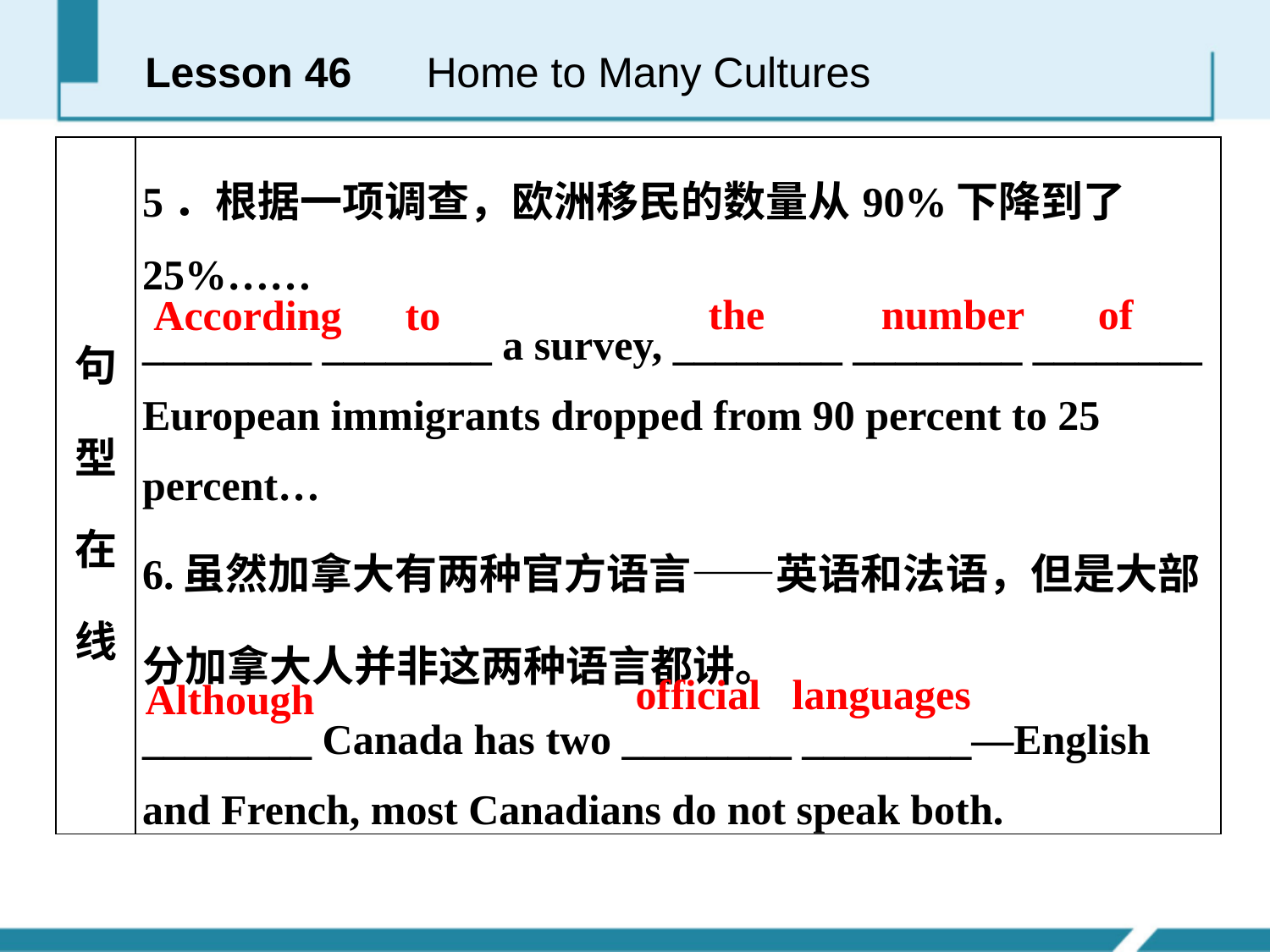

Lesson 46 　Home to Many Cultures
| 句型在线 | 5．根据一项调查，欧洲移民的数量从90%下降到了25%…… \_\_\_\_\_\_\_\_ \_\_\_\_\_\_\_\_ a survey, \_\_\_\_\_\_\_\_ \_\_\_\_\_\_\_\_ \_\_\_\_\_\_\_\_ European immigrants dropped from 90 percent to 25 percent… 6.虽然加拿大有两种官方语言——英语和法语，但是大部分加拿大人并非这两种语言都讲。 \_\_\_\_\_\_\_\_ Canada has two \_\_\_\_\_\_\_\_ \_\_\_\_\_\_\_\_—English and French, most Canadians do not speak both. |
| --- | --- |
the           number       of
According      to
official   languages
Although